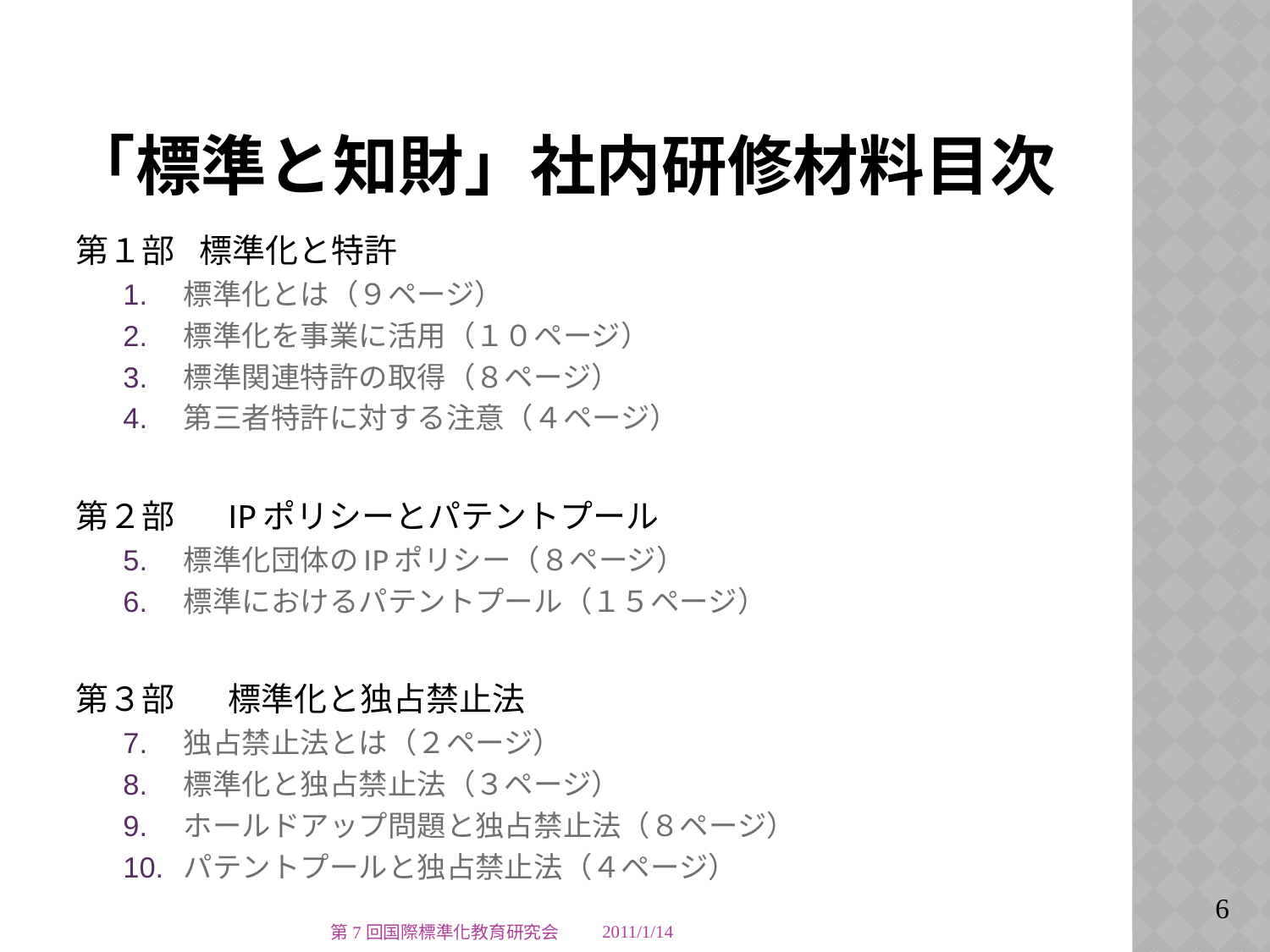

# 「標準と知財」社内研修材料目次
第１部	標準化と特許
標準化とは（９ページ）
標準化を事業に活用（１０ページ）
標準関連特許の取得（８ページ）
第三者特許に対する注意（４ページ）

第２部	IPポリシーとパテントプール
標準化団体のIPポリシー（８ページ）
標準におけるパテントプール（１５ページ）

第３部	標準化と独占禁止法
独占禁止法とは（２ページ）
標準化と独占禁止法（３ページ）
ホールドアップ問題と独占禁止法（８ページ）
パテントプールと独占禁止法（４ページ）

第7回国際標準化教育研究会
2011/1/14